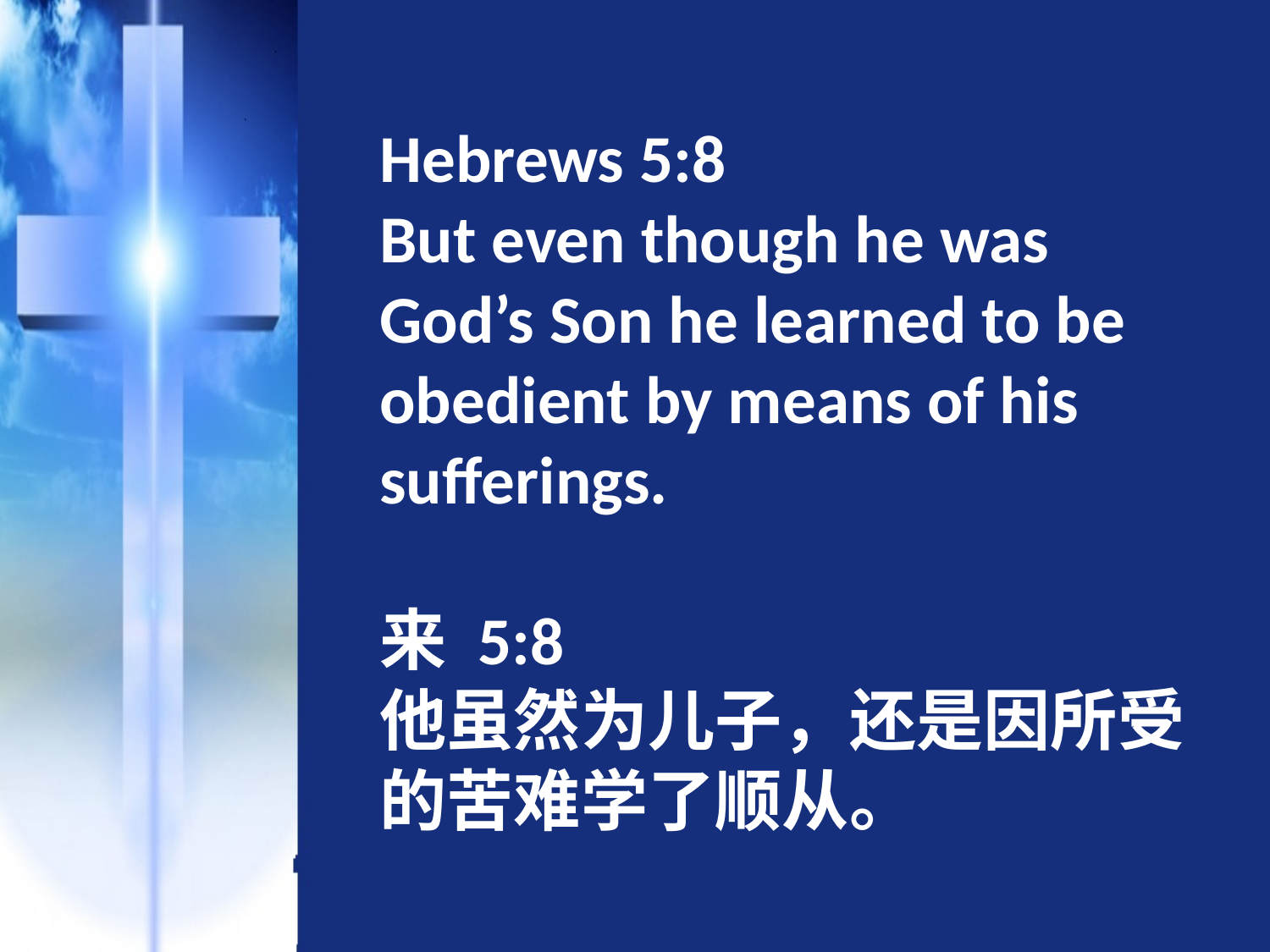

Hebrews 5:8
But even though he was God’s Son he learned to be obedient by means of his sufferings.

来 5:8
他虽然为儿子，还是因所受的苦难学了顺从。